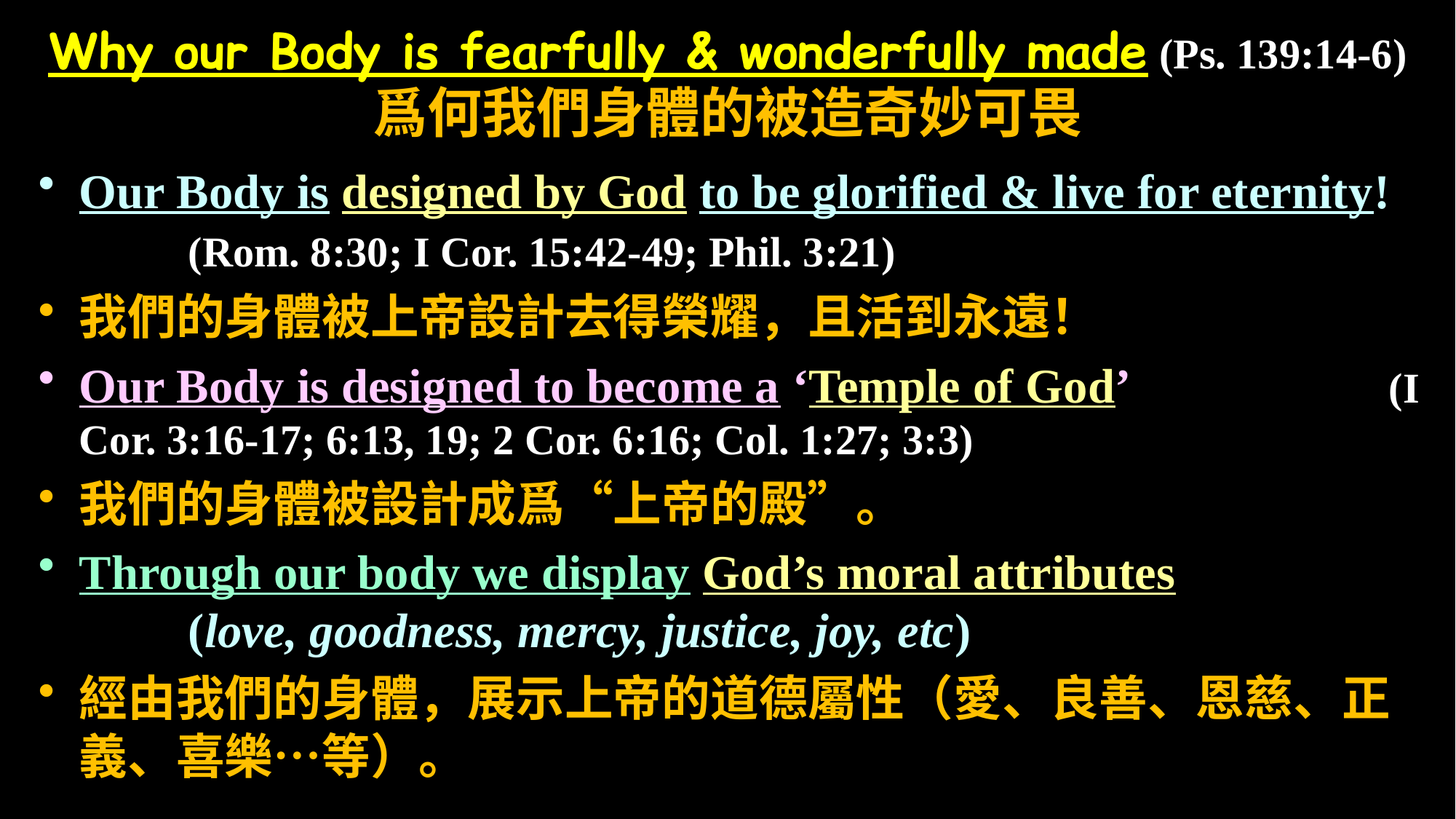

# Why our Body is fearfully & wonderfully made (Ps. 139:14-6) 爲何我們身體的被造奇妙可畏
Our Body is designed by God to be glorified & live for eternity! 	(Rom. 8:30; I Cor. 15:42-49; Phil. 3:21)
我們的身體被上帝設計去得榮耀，且活到永遠！
Our Body is designed to become a ‘Temple of God’ 			(I Cor. 3:16-17; 6:13, 19; 2 Cor. 6:16; Col. 1:27; 3:3)
我們的身體被設計成爲“上帝的殿”。
Through our body we display God’s moral attributes 			(love, goodness, mercy, justice, joy, etc)
經由我們的身體，展示上帝的道德屬性（愛、良善、恩慈、正義、喜樂…等）。